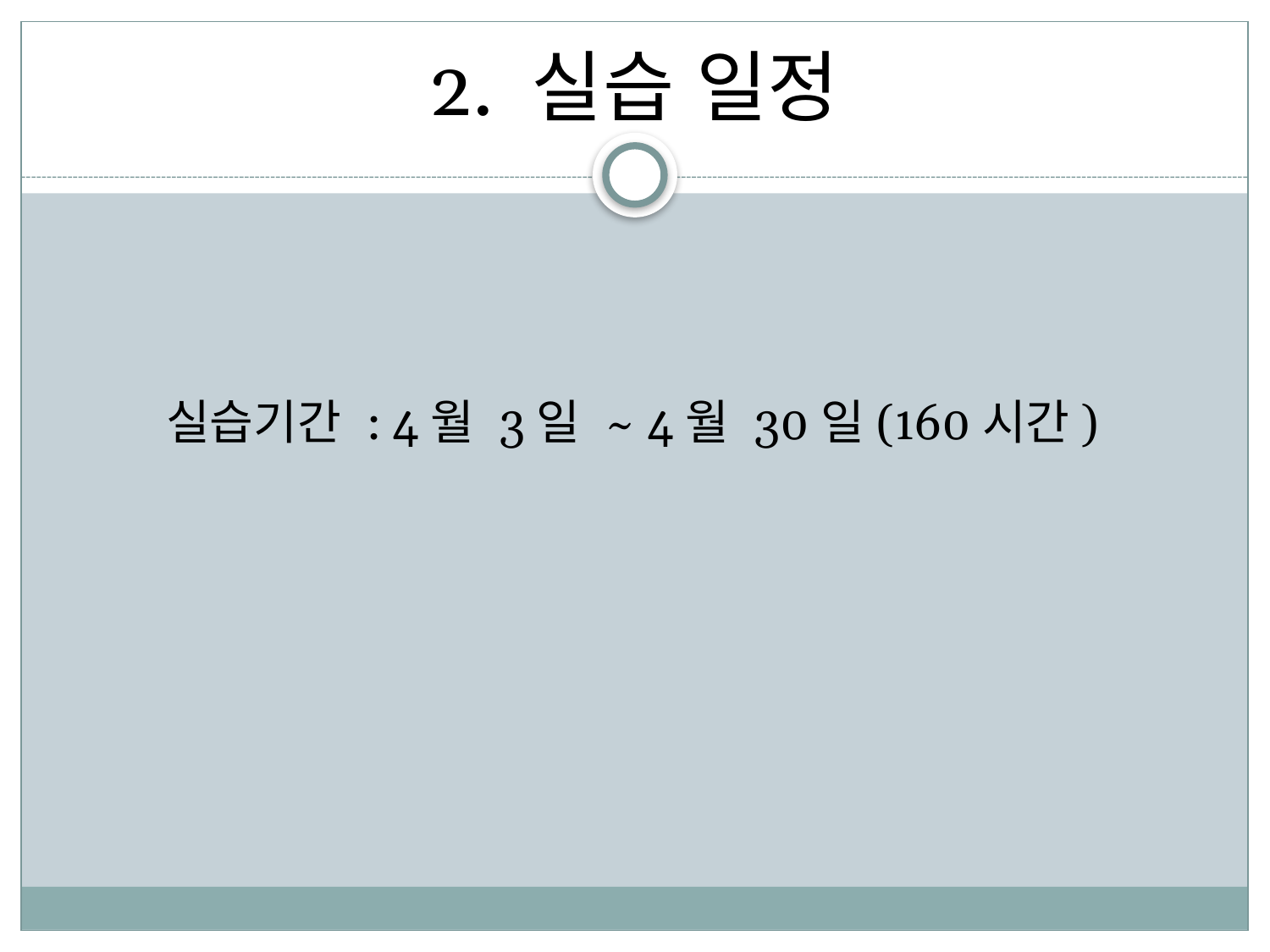

# 2. 실습 일정
실습기간 : 4월 3일 ~ 4월 30일(160시간)